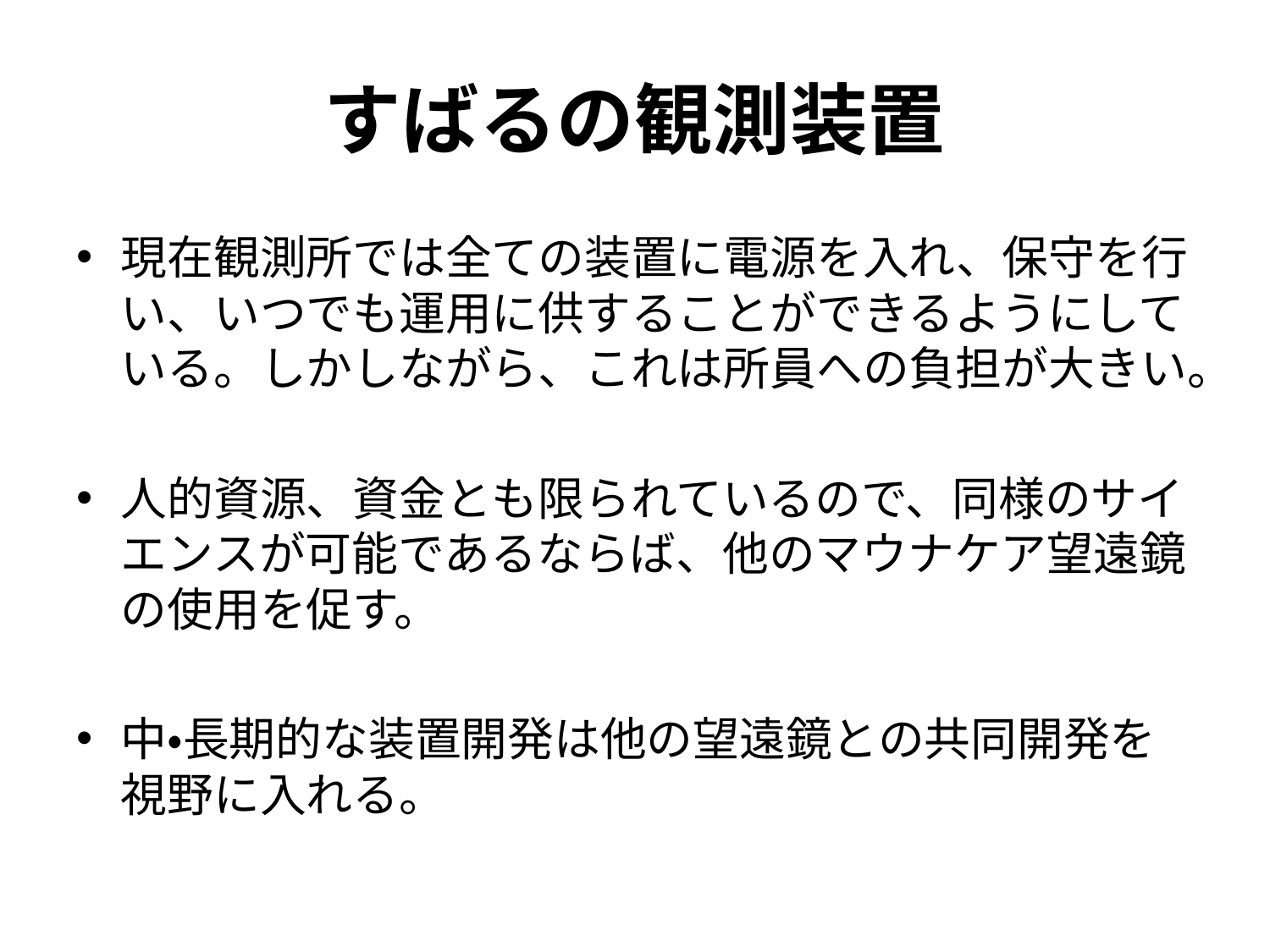

# すばるの観測装置
現在観測所では全ての装置に電源を入れ、保守を行い、いつでも運用に供することができるようにしている。しかしながら、これは所員への負担が大きい。

人的資源、資金とも限られているので、同様のサイエンスが可能であるならば、他のマウナケア望遠鏡の使用を促す。

中・長期的な装置開発は他の望遠鏡との共同開発を視野に入れる。